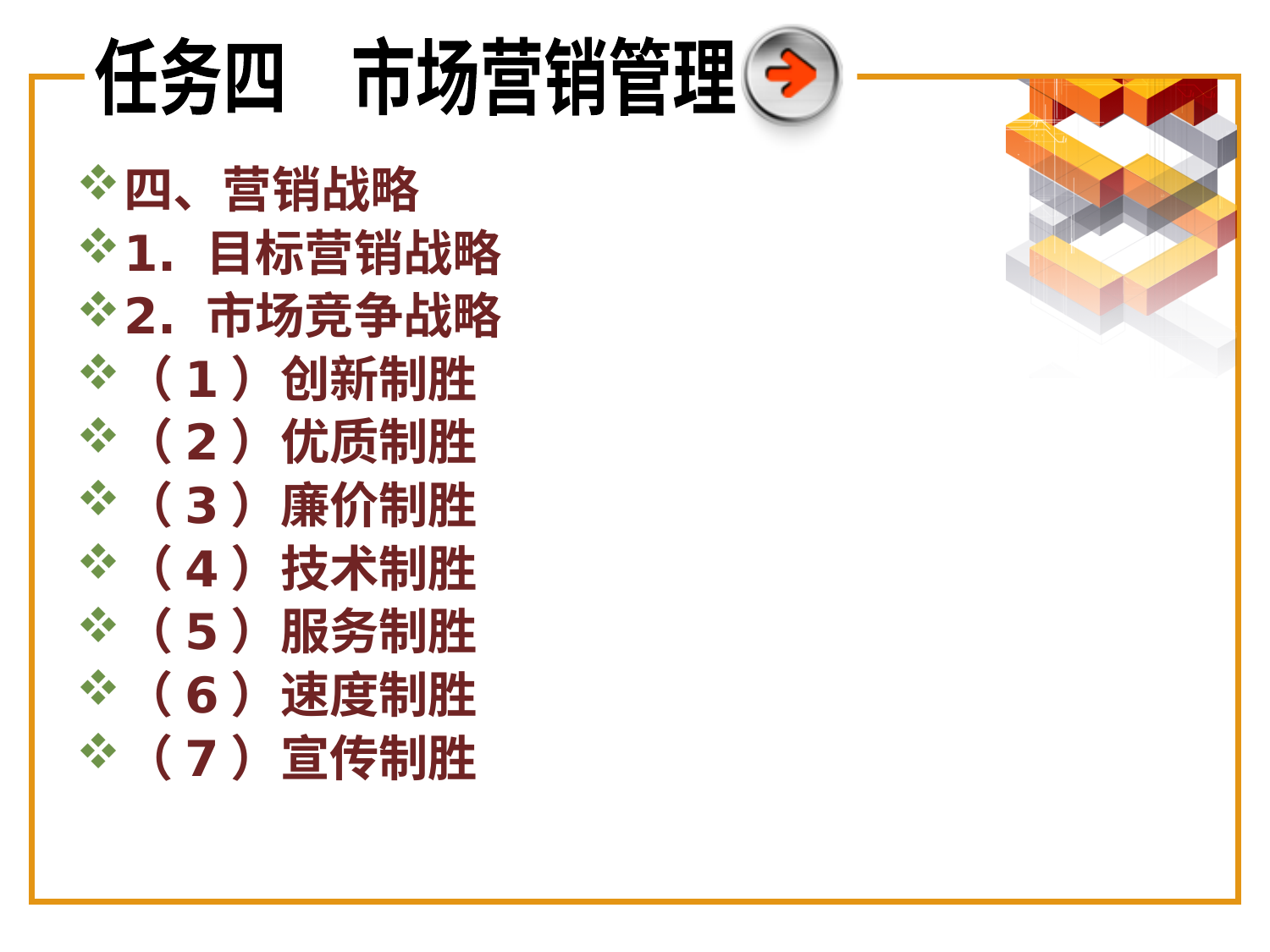

任务四　市场营销管理
四、营销战略
1. 目标营销战略
2. 市场竞争战略
（1）创新制胜
（2）优质制胜
（3）廉价制胜
（4）技术制胜
（5）服务制胜
（6）速度制胜
（7）宣传制胜